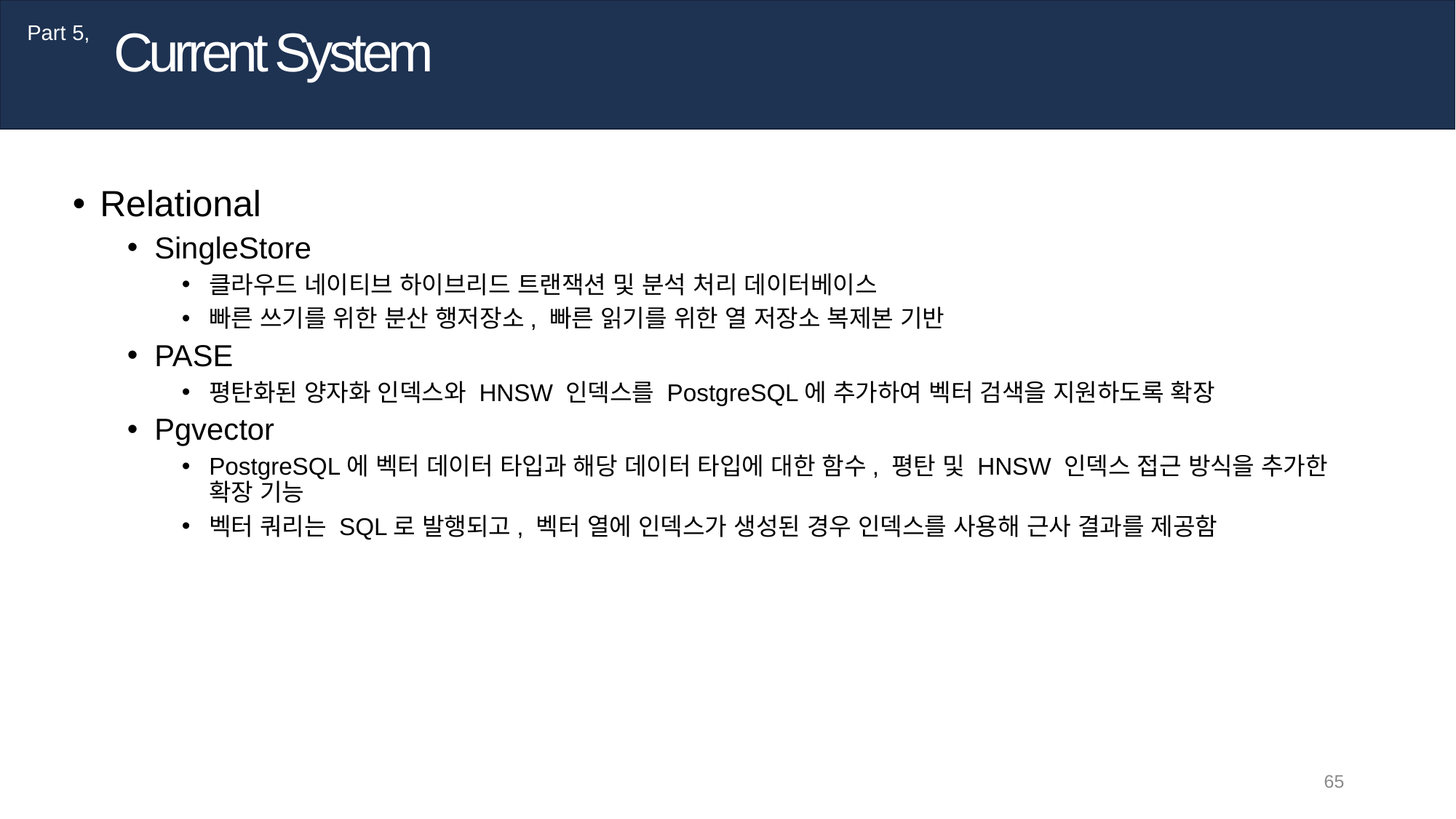

Current System
Part 5,

Relational
SingleStore
클라우드 네이티브 하이브리드 트랜잭션 및 분석 처리 데이터베이스
빠른 쓰기를 위한 분산 행저장소, 빠른 읽기를 위한 열 저장소 복제본 기반
PASE
평탄화된 양자화 인덱스와 HNSW 인덱스를 PostgreSQL에 추가하여 벡터 검색을 지원하도록 확장
Pgvector
PostgreSQL에 벡터 데이터 타입과 해당 데이터 타입에 대한 함수, 평탄 및 HNSW 인덱스 접근 방식을 추가한 확장 기능
벡터 쿼리는 SQL로 발행되고, 벡터 열에 인덱스가 생성된 경우 인덱스를 사용해 근사 결과를 제공함

65